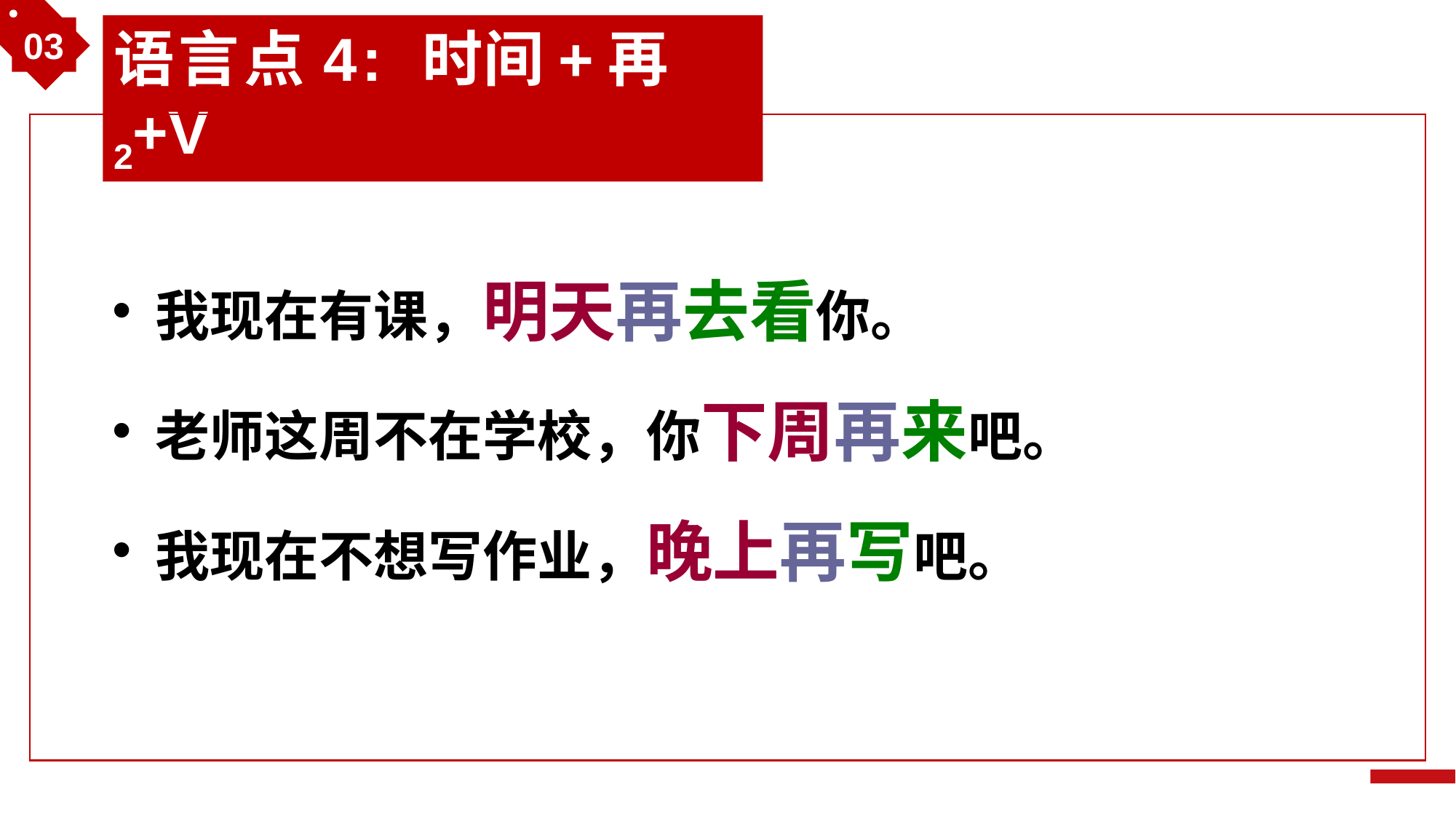

03
语言点4: 时间+再2+V

我现在有课，明天再去看你。
老师这周不在学校，你下周再来吧。
我现在不想写作业，晚上再写吧。